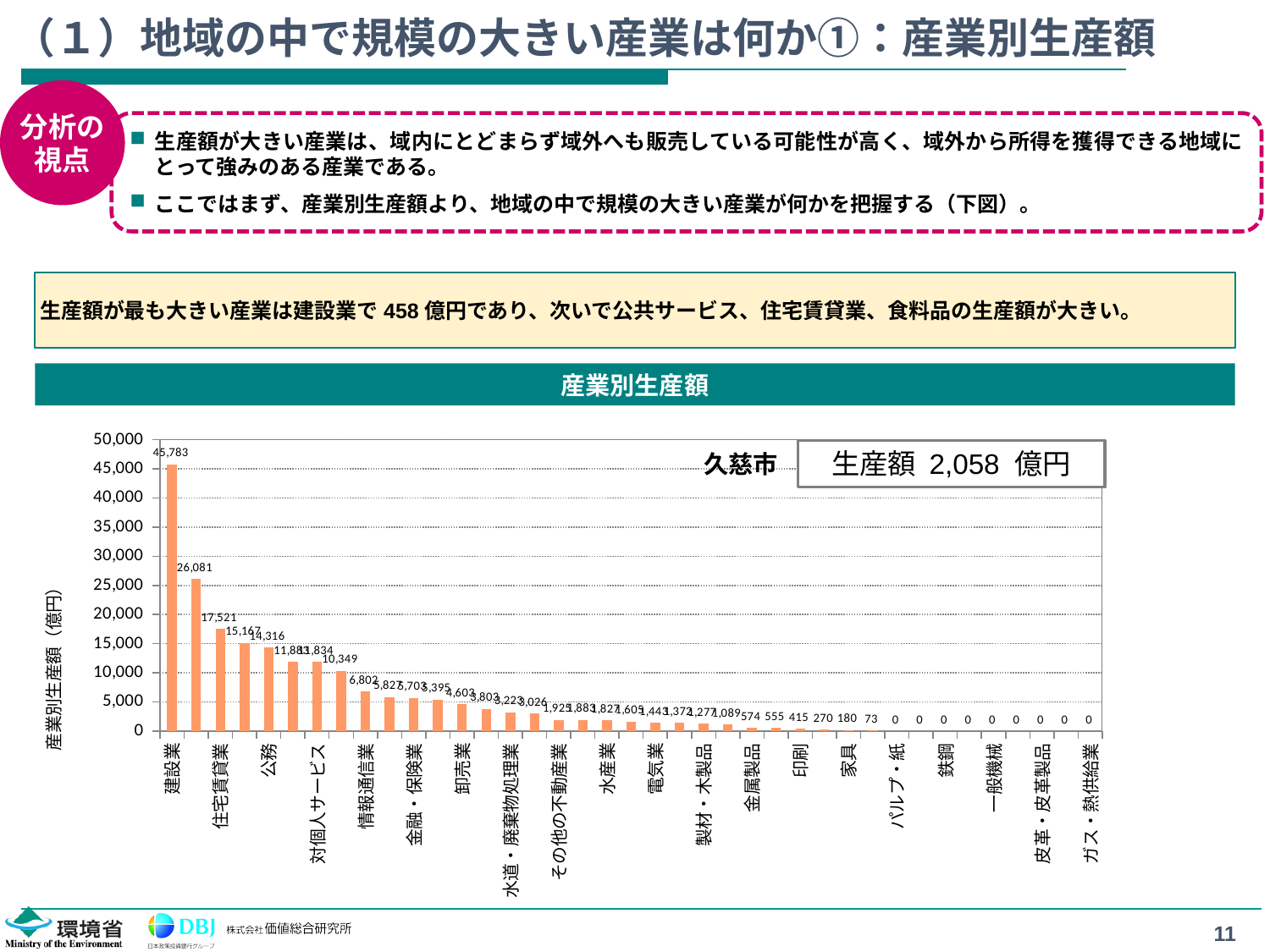

# （１）地域の中で規模の大きい産業は何か①：産業別生産額
分析の
視点
生産額が大きい産業は、域内にとどまらず域外へも販売している可能性が高く、域外から所得を獲得できる地域にとって強みのある産業である。
ここではまず、産業別生産額より、地域の中で規模の大きい産業が何かを把握する（下図）。
生産額が最も大きい産業は建設業で458億円であり、次いで公共サービス、住宅賃貸業、食料品の生産額が大きい。
産業別生産額

### Chart

| Category | 久慈市 |
|---|---|
| 建設業 | 45783.10309576521 |
| 公共サービス | 26081.095651679654 |
| 住宅賃貸業 | 17521.439337287204 |
| 食料品 | 15167.08871673464 |
| 公務 | 14315.757504041605 |
| 小売業 | 11883.392390530878 |
| 対個人サービス | 11833.845298683404 |
| 対事業所サービス | 10349.263555360945 |
| 情報通信業 | 6801.61293717907 |
| 農業 | 5826.904762818715 |
| 金融・保険業 | 5703.470805011757 |
| 運輸業 | 5395.040663086445 |
| 卸売業 | 4603.394434707436 |
| 電気機械 | 3803.2829728493552 |
| 水道・廃棄物処理業 | 3222.569110786149 |
| 窯業・土石製品 | 3025.613639187265 |
| その他の不動産業 | 1925.3133384570608 |
| その他の製造業 | 1883.2399810100628 |
| 水産業 | 1826.5259963248645 |
| 石油・石炭製品 | 1605.3316737068383 |
| 電気業 | 1443.0068018171319 |
| 輸送用機械 | 1372.134200383534 |
| 製材・木製品 | 1277.4262476185688 |
| 衣服・身回品 | 1089.200694969659 |
| 金属製品 | 574.2991156854123 |
| 林業 | 554.7849846936355 |
| 印刷 | 415.4091598715206 |
| 鉱業 | 269.8383160611196 |
| 家具 | 179.58669119557166 |
| 繊維 | 72.74352485727017 |
| パルプ・紙 | 0.0 |
| 化学 | 0.0 |
| 鉄鋼 | 0.0 |
| 非鉄金属 | 0.0 |
| 一般機械 | 0.0 |
| 精密機械 | 0.0 |
| 皮革・皮革製品 | 0.0 |
| ゴム製品 | 0.0 |
| ガス・熱供給業 | 0.0 |
生産額 2,058 億円
久慈市
11